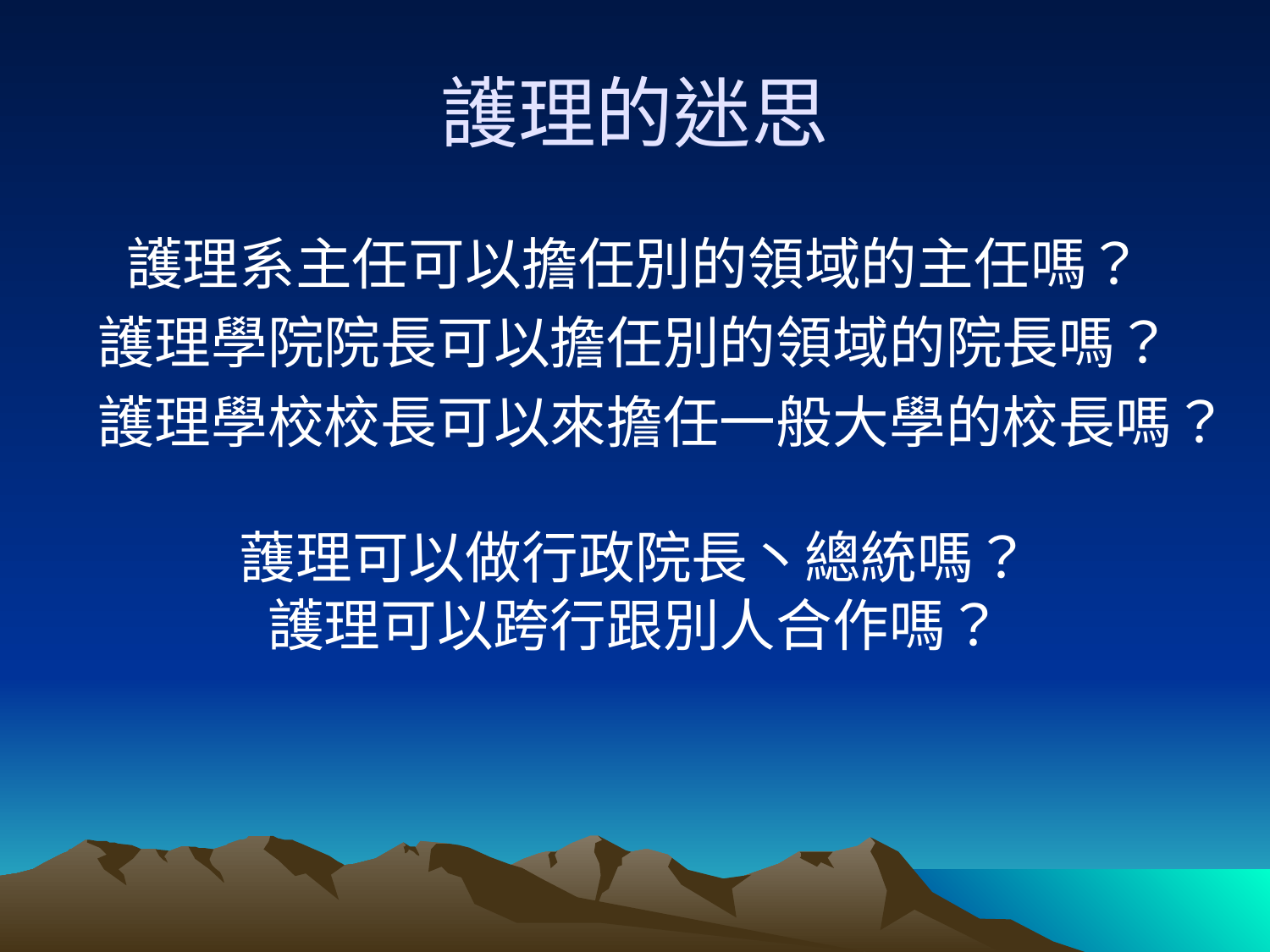

# 護理的迷思
護理系主任可以擔任別的領域的主任嗎？
護理學院院長可以擔任別的領域的院長嗎？
護理學校校長可以來擔任一般大學的校長嗎？
䕶理可以做行政院長丶總統嗎？
護理可以跨行跟別人合作嗎？